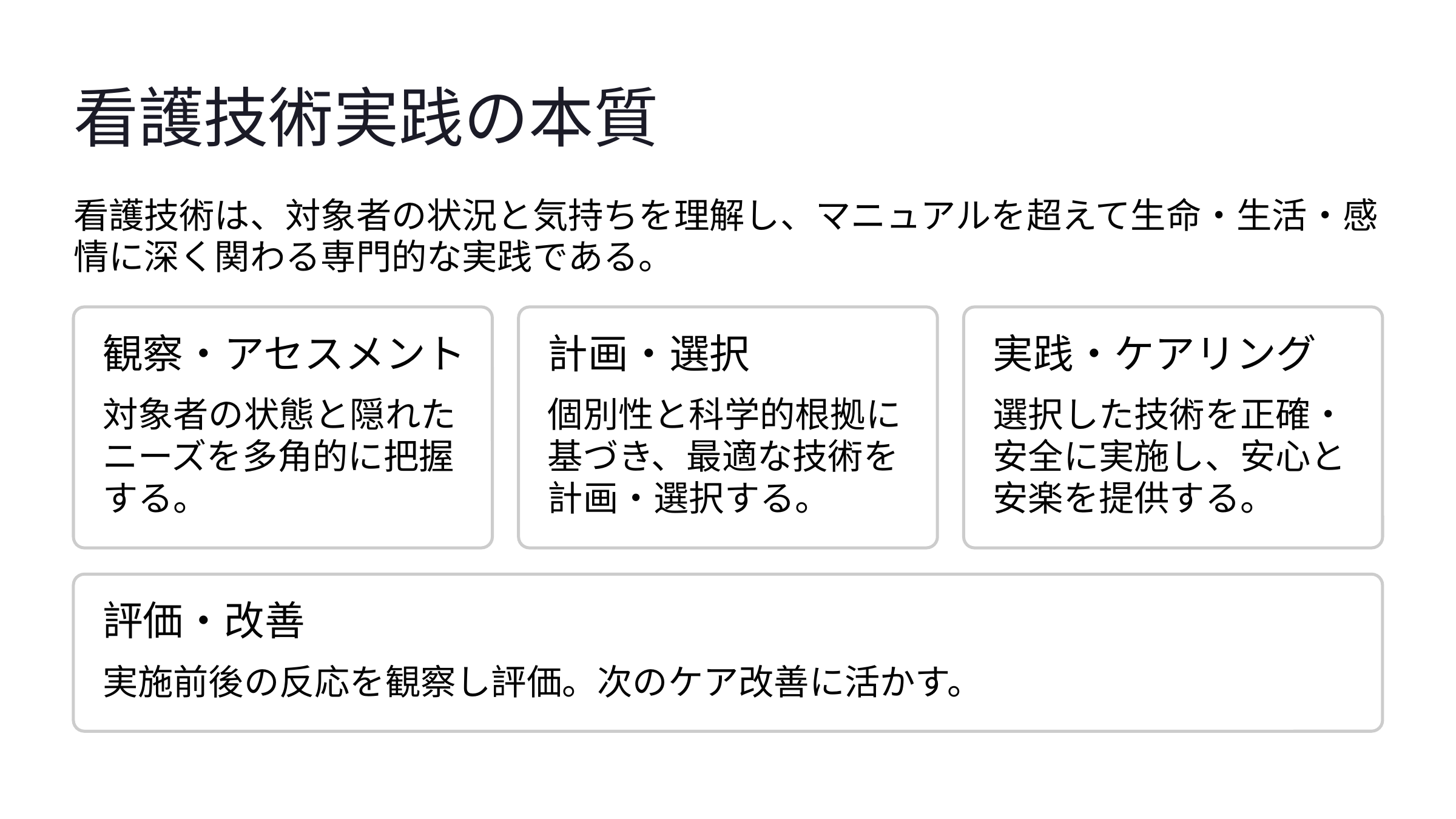

看護技術実践の本質
看護技術は、対象者の状況と気持ちを理解し、マニュアルを超えて生命・生活・感情に深く関わる専門的な実践である。

観察・アセスメント
計画・選択
実践・ケアリング
対象者の状態と隠れたニーズを多角的に把握する。
個別性と科学的根拠に基づき、最適な技術を計画・選択する。
選択した技術を正確・安全に実施し、安心と安楽を提供する。

評価・改善
実施前後の反応を観察し評価。次のケア改善に活かす。